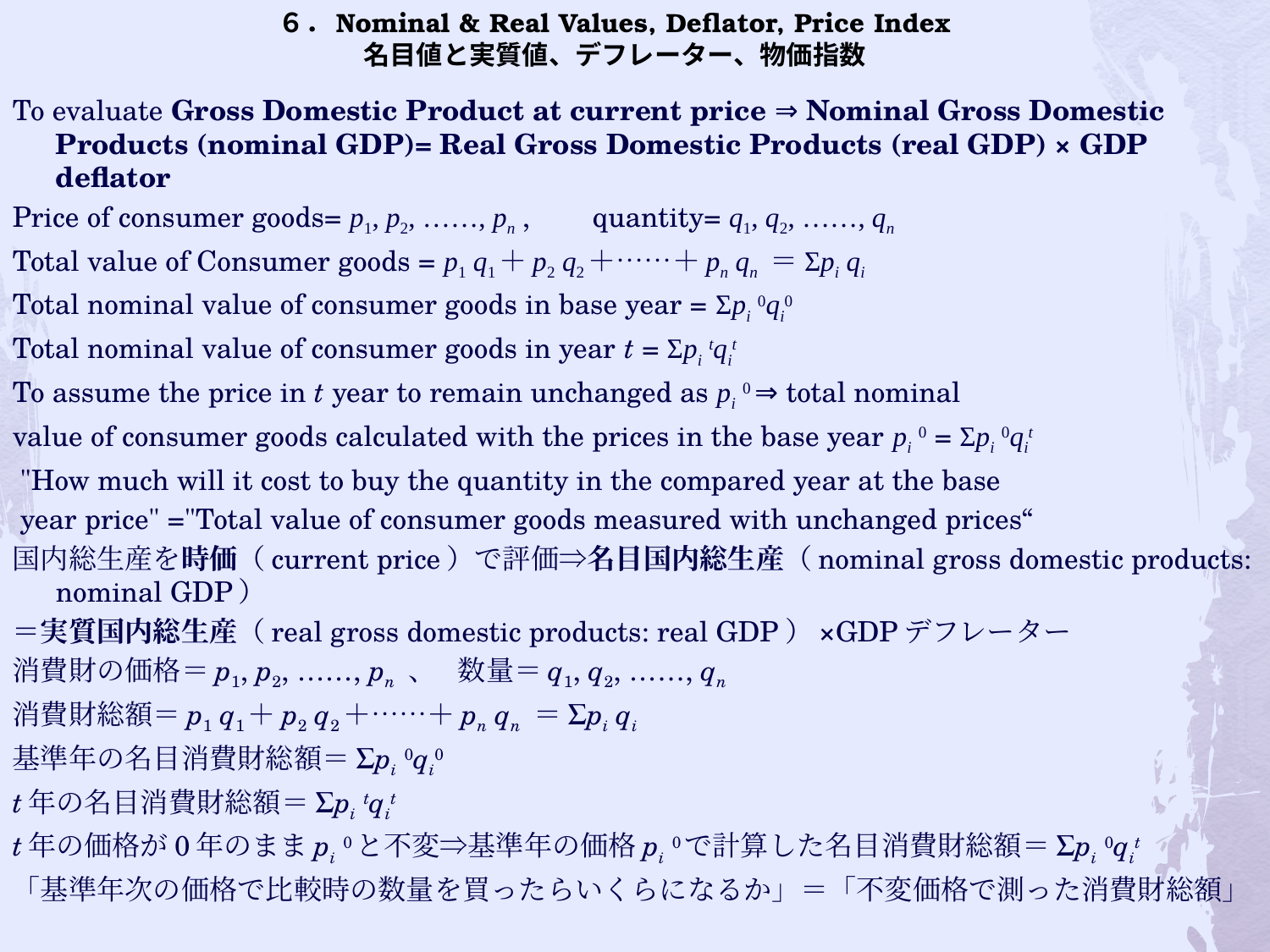

# ６．Nominal & Real Values, Deflator, Price Index 名目値と実質値、デフレーター、物価指数
To evaluate Gross Domestic Product at current price ⇒ Nominal Gross Domestic Products (nominal GDP)= Real Gross Domestic Products (real GDP) × GDP deflator
Price of consumer goods= p1, p2, ……, pn ,        quantity= q1, q2, ……, qn
Total value of Consumer goods = p1 q1＋p2 q2＋……＋pn qn ＝Σpi qi
Total nominal value of consumer goods in base year = Σpi 0qi0
Total nominal value of consumer goods in year t = Σpi tqit
To assume the price in t year to remain unchanged as pi 0 ⇒ total nominal
value of consumer goods calculated with the prices in the base year pi 0 = Σpi 0qit
 "How much will it cost to buy the quantity in the compared year at the base
 year price" ="Total value of consumer goods measured with unchanged prices“
国内総生産を時価（current price）で評価⇒名目国内総生産（nominal gross domestic products: nominal GDP）
＝実質国内総生産（real gross domestic products: real GDP）×GDPデフレーター
消費財の価格＝p1, p2, ……, pn 、   数量＝q1, q2, ……, qn
消費財総額＝p1 q1＋p2 q2＋……＋pn qn ＝Σpi qi
基準年の名目消費財総額＝Σpi 0qi0
t年の名目消費財総額＝Σpi tqit
t年の価格が0年のままpi 0と不変⇒基準年の価格pi 0で計算した名目消費財総額＝Σpi 0qit
「基準年次の価格で比較時の数量を買ったらいくらになるか」＝「不変価格で測った消費財総額」